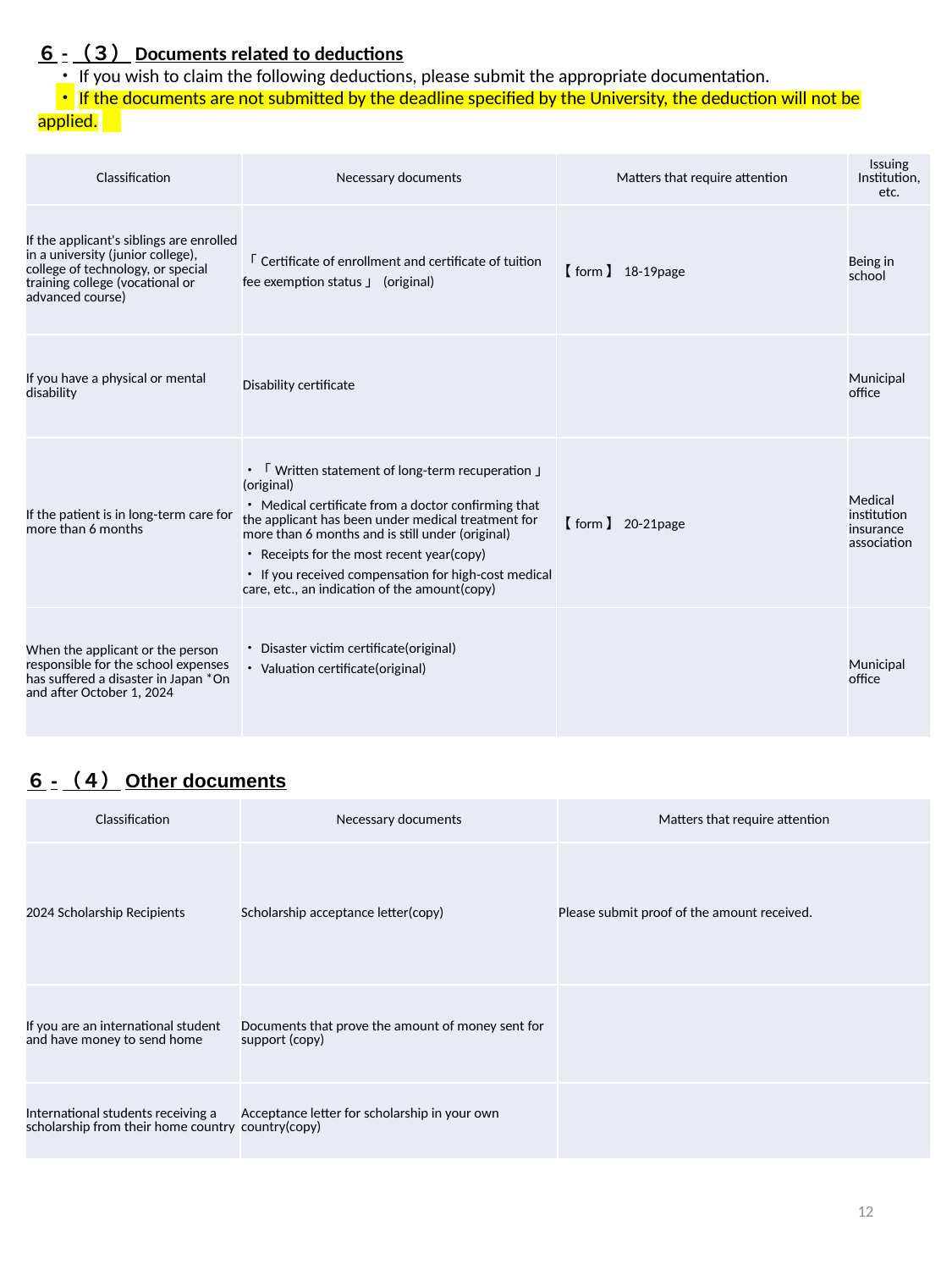

６-（３）Documents related to deductions
　・If you wish to claim the following deductions, please submit the appropriate documentation.
　・If the documents are not submitted by the deadline specified by the University, the deduction will not be applied.
| Classification | Necessary documents | Matters that require attention | Issuing Institution, etc. |
| --- | --- | --- | --- |
| If the applicant's siblings are enrolled in a university (junior college), college of technology, or special training college (vocational or advanced course) | 「Certificate of enrollment and certificate of tuition fee exemption status」(original) | 【form】18-19page | Being in school |
| If you have a physical or mental disability | Disability certificate |  | Municipal office |
| If the patient is in long-term care for more than 6 months | ・「Written statement of long-term recuperation」(original) ・Medical certificate from a doctor confirming that the applicant has been under medical treatment for more than 6 months and is still under (original) ・Receipts for the most recent year(copy) ・If you received compensation for high-cost medical care, etc., an indication of the amount(copy) | 【form】20-21page | Medical institution insurance association |
| When the applicant or the person responsible for the school expenses has suffered a disaster in Japan \*On and after October 1, 2024 | ・Disaster victim certificate(original) ・Valuation certificate(original) |  | Municipal office |
６-（４）Other documents
| Classification | Necessary documents | Matters that require attention |
| --- | --- | --- |
| 2024 Scholarship Recipients | Scholarship acceptance letter(copy) | Please submit proof of the amount received. |
| If you are an international student and have money to send home | Documents that prove the amount of money sent for support (copy) |  |
| International students receiving a scholarship from their home country | Acceptance letter for scholarship in your own country(copy) |  |
12